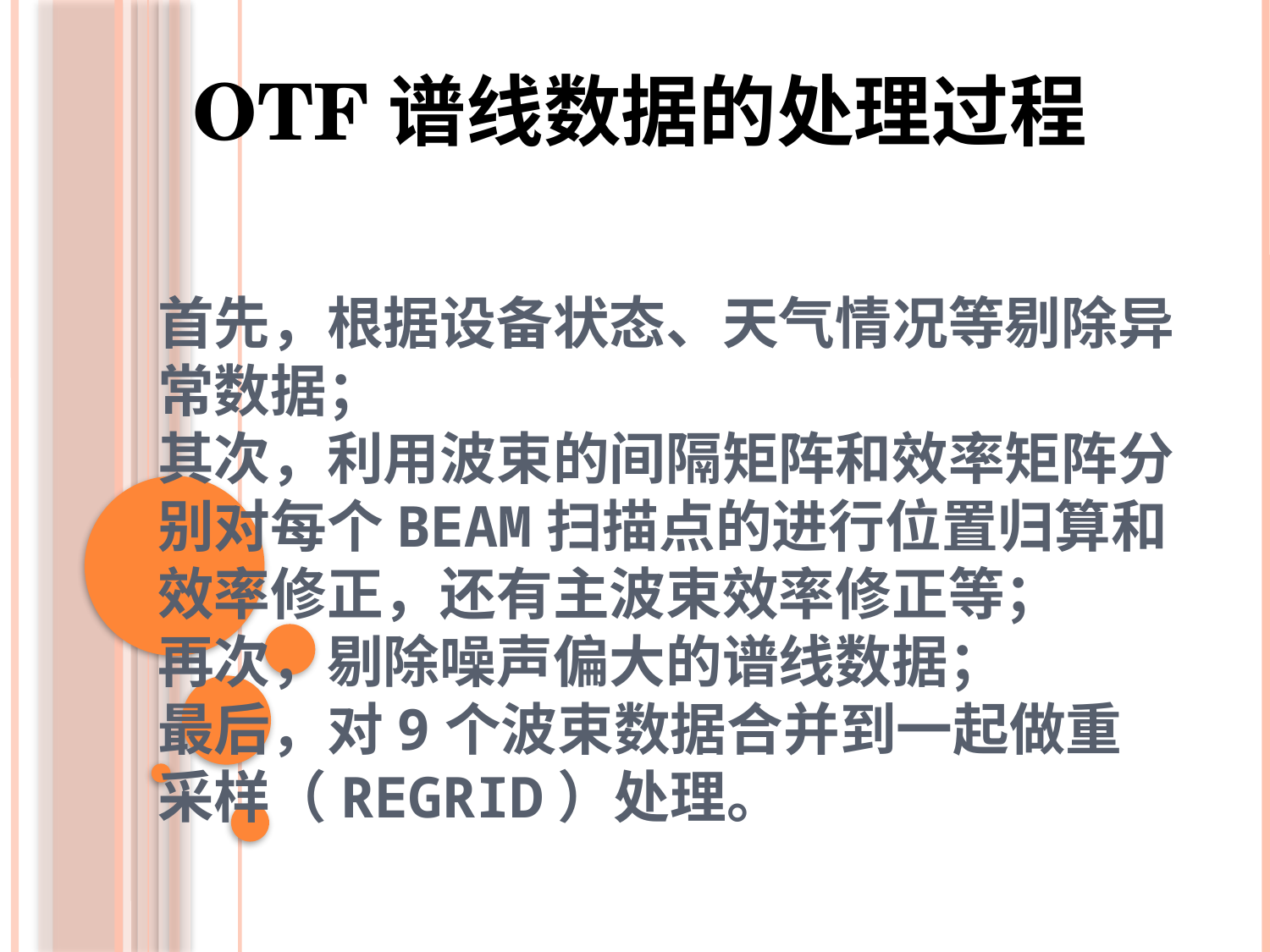

OTF谱线数据的处理过程

# 首先，根据设备状态、天气情况等剔除异常数据； 其次，利用波束的间隔矩阵和效率矩阵分别对每个beam扫描点的进行位置归算和效率修正，还有主波束效率修正等； 再次，剔除噪声偏大的谱线数据； 最后，对9个波束数据合并到一起做重采样（regrid）处理。